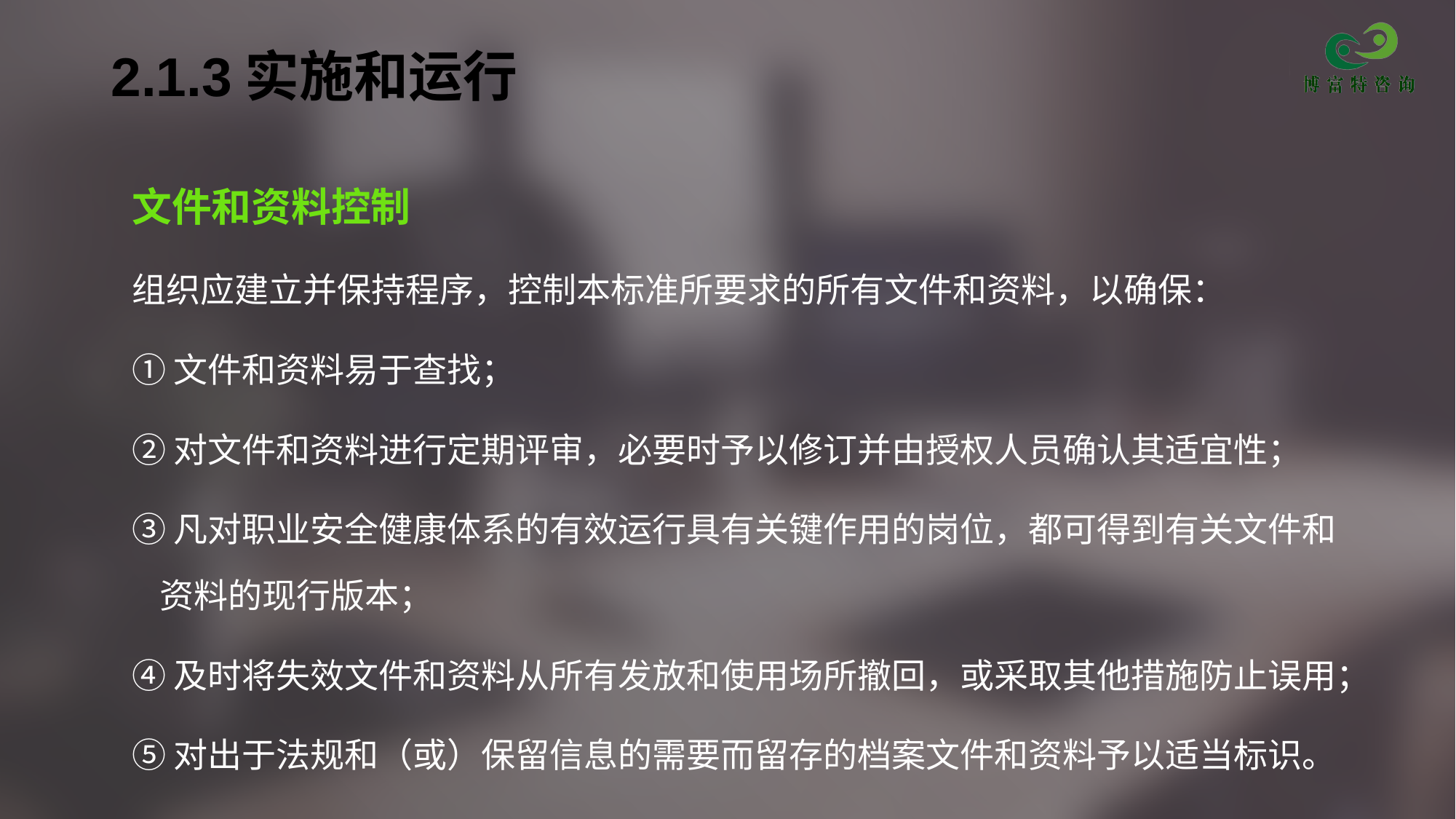

# 2.1.3实施和运行
文件和资料控制
组织应建立并保持程序，控制本标准所要求的所有文件和资料，以确保：
①文件和资料易于查找；
②对文件和资料进行定期评审，必要时予以修订并由授权人员确认其适宜性；
③凡对职业安全健康体系的有效运行具有关键作用的岗位，都可得到有关文件和资料的现行版本；
④及时将失效文件和资料从所有发放和使用场所撤回，或采取其他措施防止误用；
⑤对出于法规和（或）保留信息的需要而留存的档案文件和资料予以适当标识。